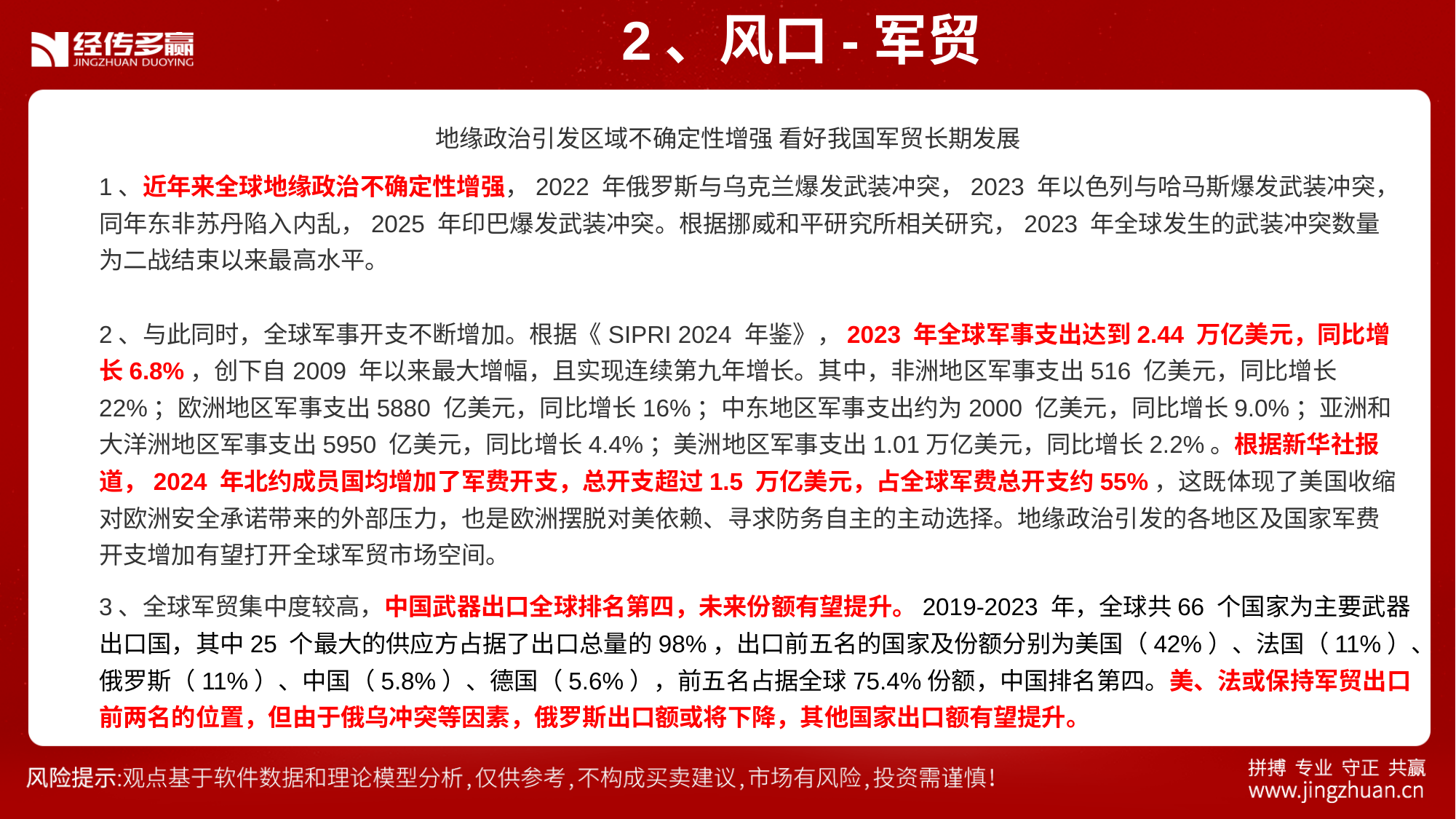

2、风口-军贸
地缘政治引发区域不确定性增强 看好我国军贸长期发展
1、近年来全球地缘政治不确定性增强，2022 年俄罗斯与乌克兰爆发武装冲突，2023 年以色列与哈马斯爆发武装冲突，同年东非苏丹陷入内乱，2025 年印巴爆发武装冲突。根据挪威和平研究所相关研究，2023 年全球发生的武装冲突数量为二战结束以来最高水平。

2、与此同时，全球军事开支不断增加。根据《SIPRI 2024 年鉴》，2023 年全球军事支出达到2.44 万亿美元，同比增长6.8%，创下自2009 年以来最大增幅，且实现连续第九年增长。其中，非洲地区军事支出516 亿美元，同比增长22%；欧洲地区军事支出5880 亿美元，同比增长16%；中东地区军事支出约为2000 亿美元，同比增长9.0%；亚洲和大洋洲地区军事支出5950 亿美元，同比增长4.4%；美洲地区军事支出1.01万亿美元，同比增长2.2%。根据新华社报道，2024 年北约成员国均增加了军费开支，总开支超过1.5 万亿美元，占全球军费总开支约55%，这既体现了美国收缩对欧洲安全承诺带来的外部压力，也是欧洲摆脱对美依赖、寻求防务自主的主动选择。地缘政治引发的各地区及国家军费开支增加有望打开全球军贸市场空间。
3、全球军贸集中度较高，中国武器出口全球排名第四，未来份额有望提升。2019-2023 年，全球共66 个国家为主要武器出口国，其中25 个最大的供应方占据了出口总量的98%，出口前五名的国家及份额分别为美国（42%）、法国（11%）、俄罗斯（11%）、中国（5.8%）、德国（5.6%），前五名占据全球75.4%份额，中国排名第四。美、法或保持军贸出口前两名的位置，但由于俄乌冲突等因素，俄罗斯出口额或将下降，其他国家出口额有望提升。